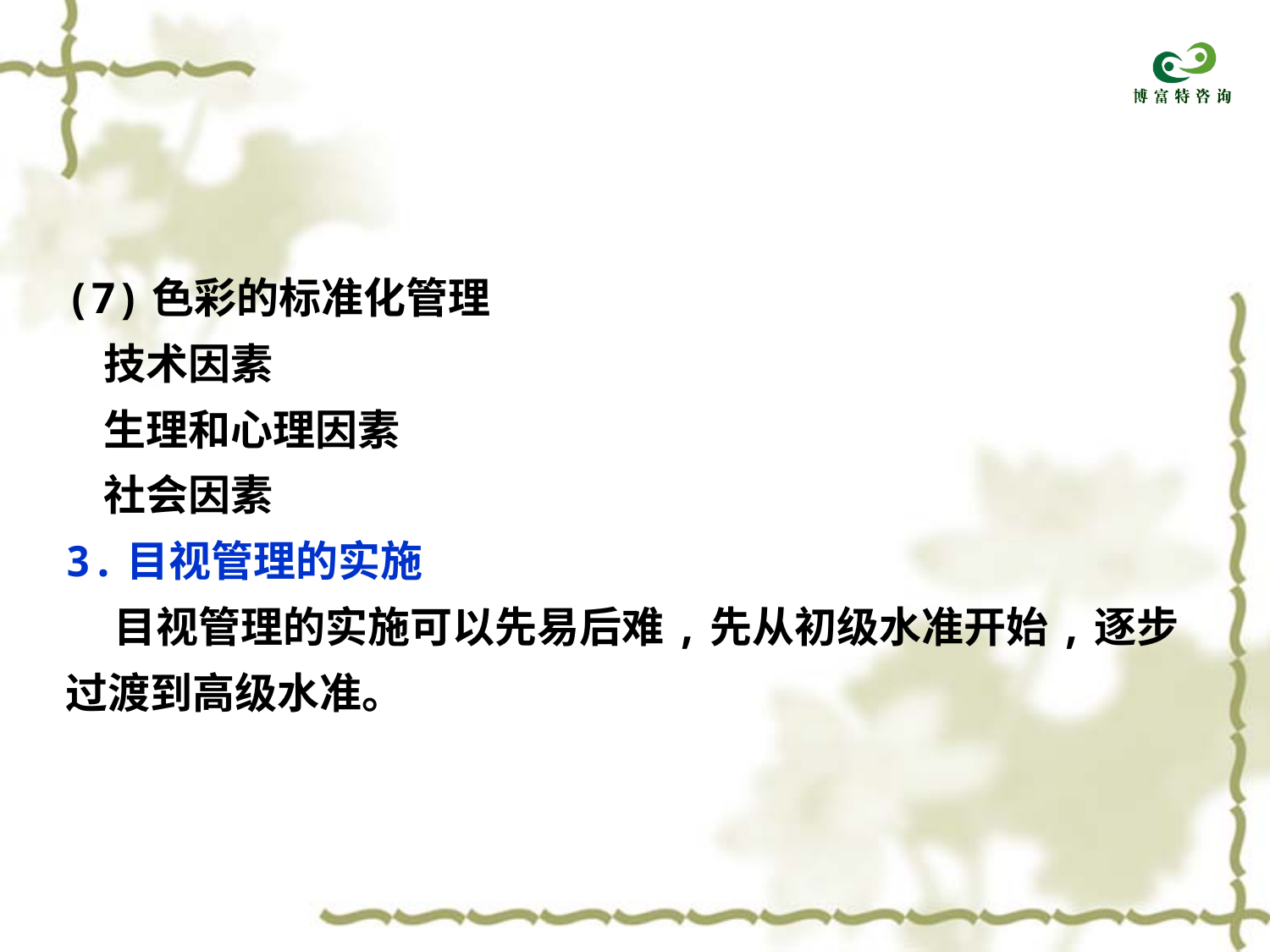

(7)色彩的标准化管理
   技术因素
   生理和心理因素
   社会因素
3.目视管理的实施
    目视管理的实施可以先易后难,先从初级水准开始,逐步
过渡到高级水准。